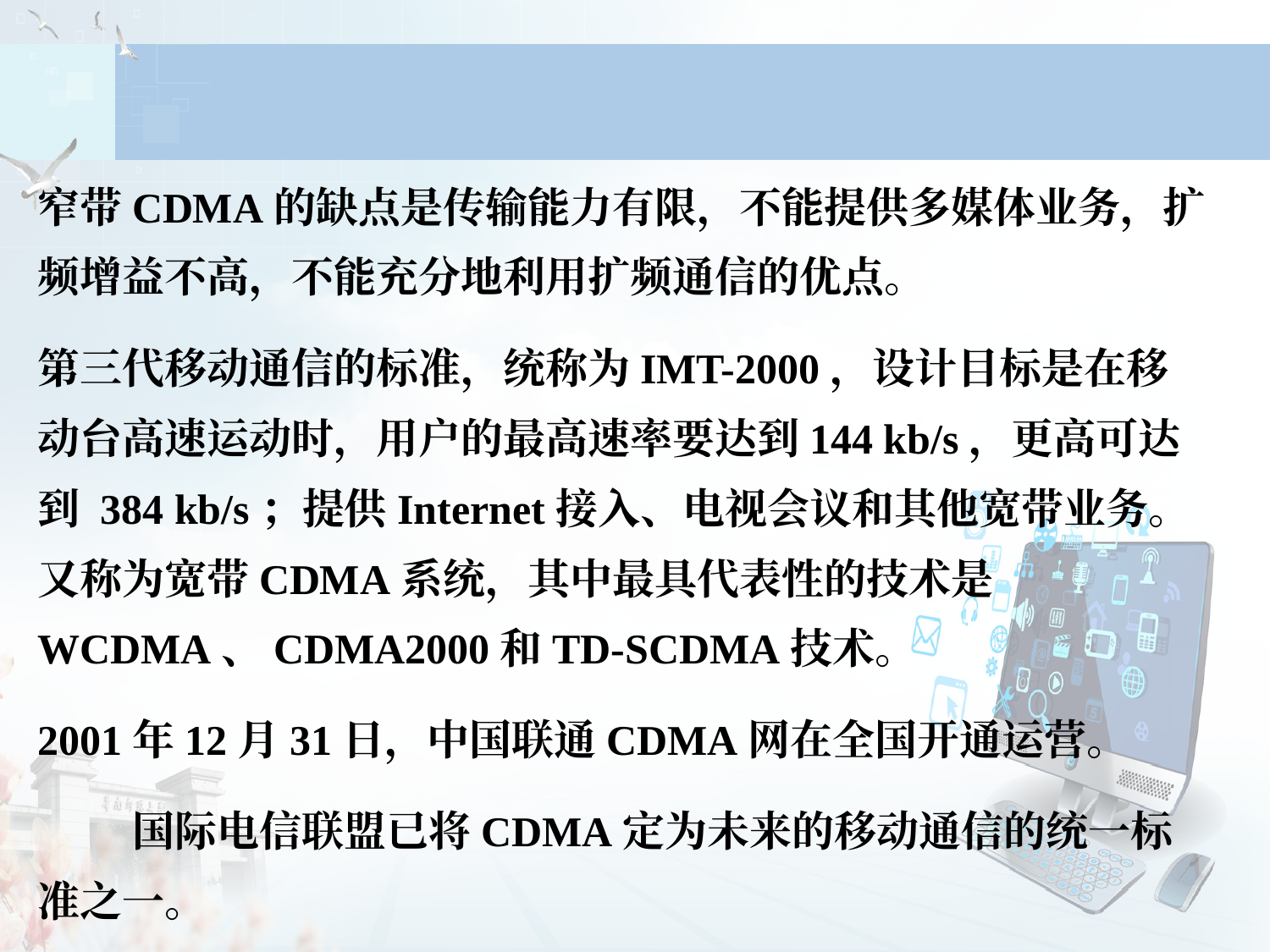

窄带CDMA的缺点是传输能力有限，不能提供多媒体业务，扩频增益不高，不能充分地利用扩频通信的优点。
第三代移动通信的标准，统称为IMT-2000，设计目标是在移动台高速运动时，用户的最高速率要达到144 kb/s，更高可达到 384 kb/s；提供Internet接入、电视会议和其他宽带业务。又称为宽带CDMA系统，其中最具代表性的技术是WCDMA、CDMA2000和TD-SCDMA技术。
2001年12月31日，中国联通CDMA网在全国开通运营。
        国际电信联盟已将CDMA定为未来的移动通信的统一标准之一。